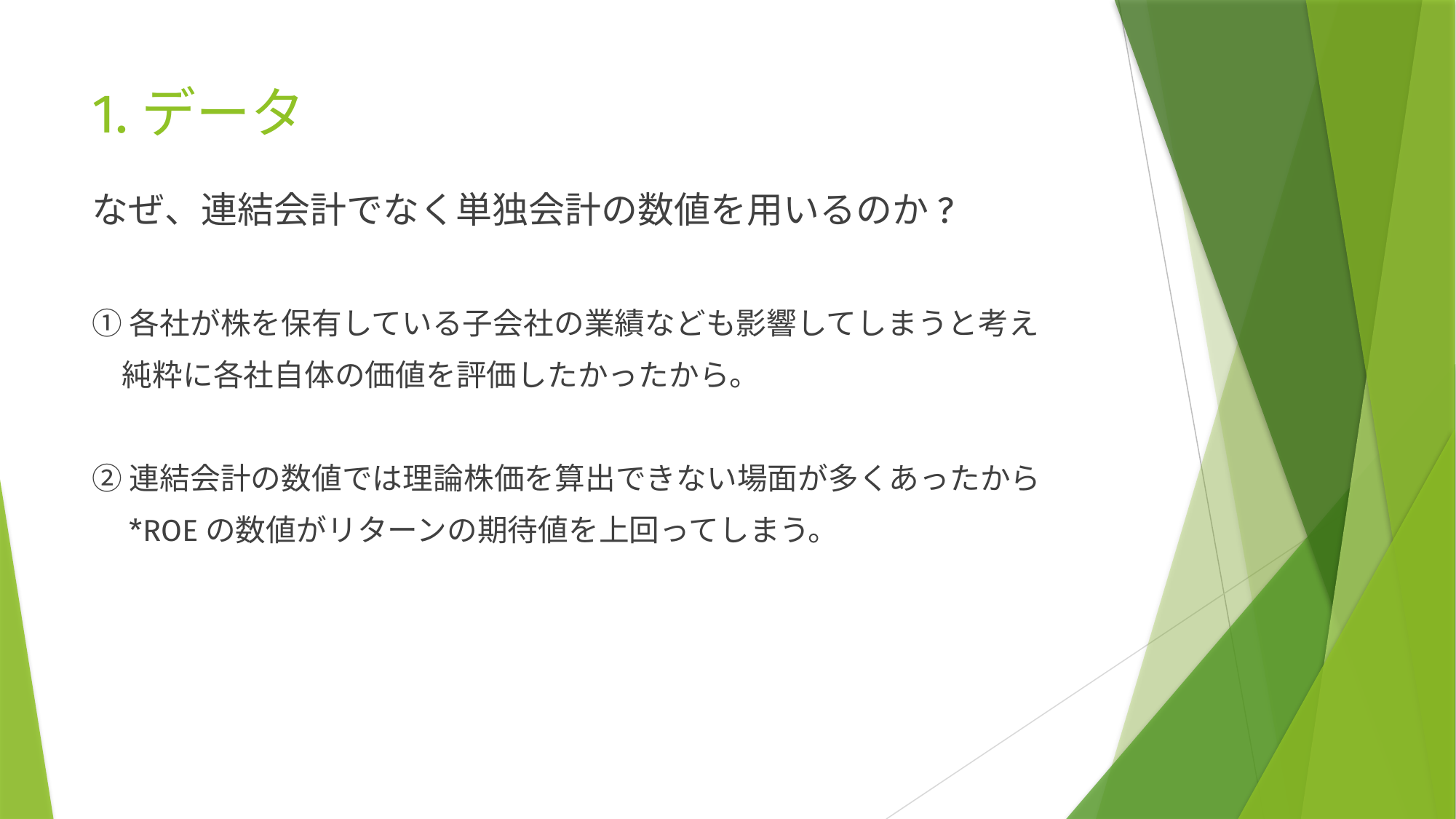

# 1.データ
なぜ、連結会計でなく単独会計の数値を用いるのか?

①各社が株を保有している子会社の業績なども影響してしまうと考え
　純粋に各社自体の価値を評価したかったから。

②連結会計の数値では理論株価を算出できない場面が多くあったから
　*ROEの数値がリターンの期待値を上回ってしまう。